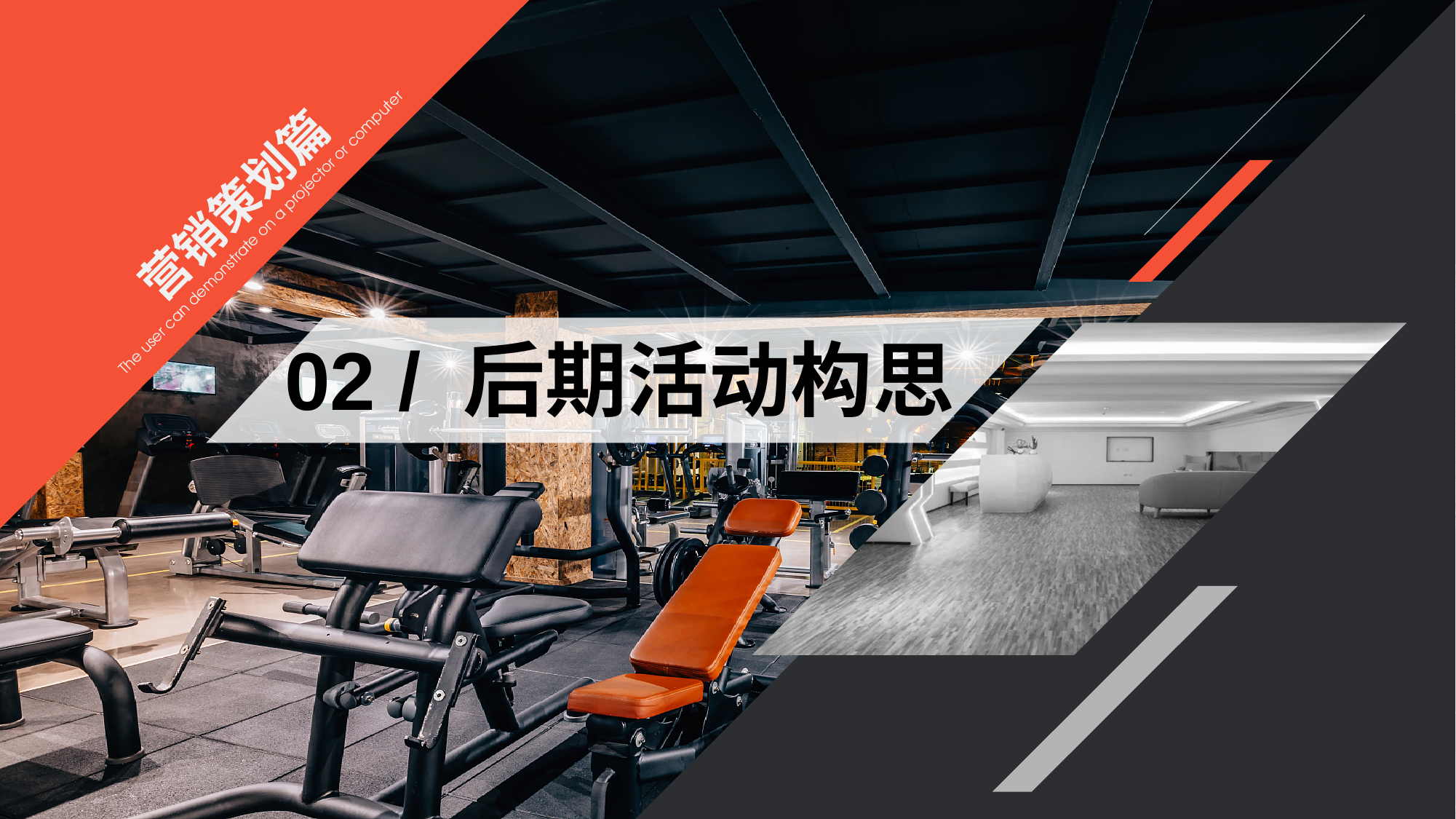

营销策划篇
The user can demonstrate on a projector or computer

02 / 后期活动构思